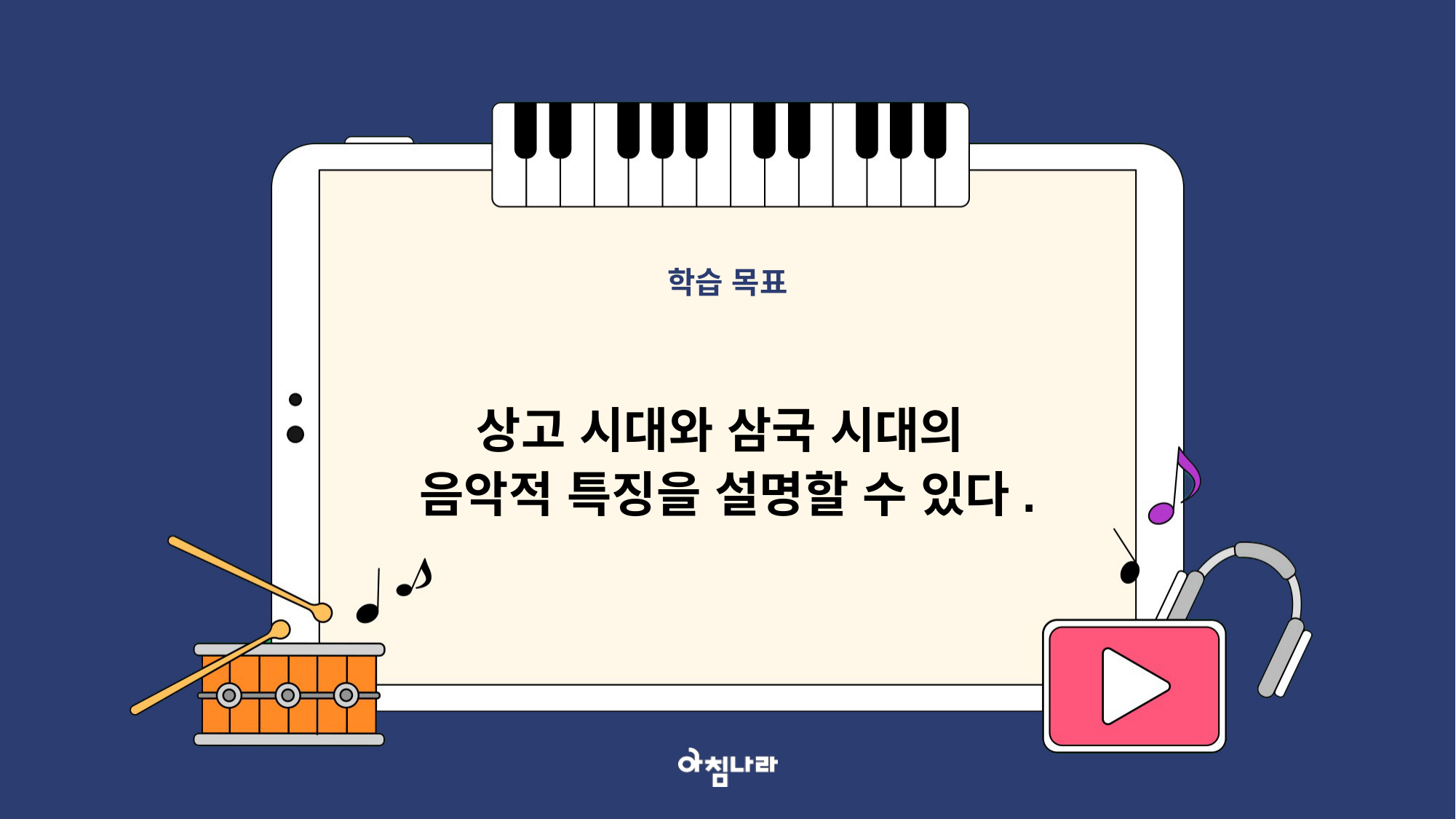

학습 목표
상고 시대와 삼국 시대의
음악적 특징을 설명할 수 있다.